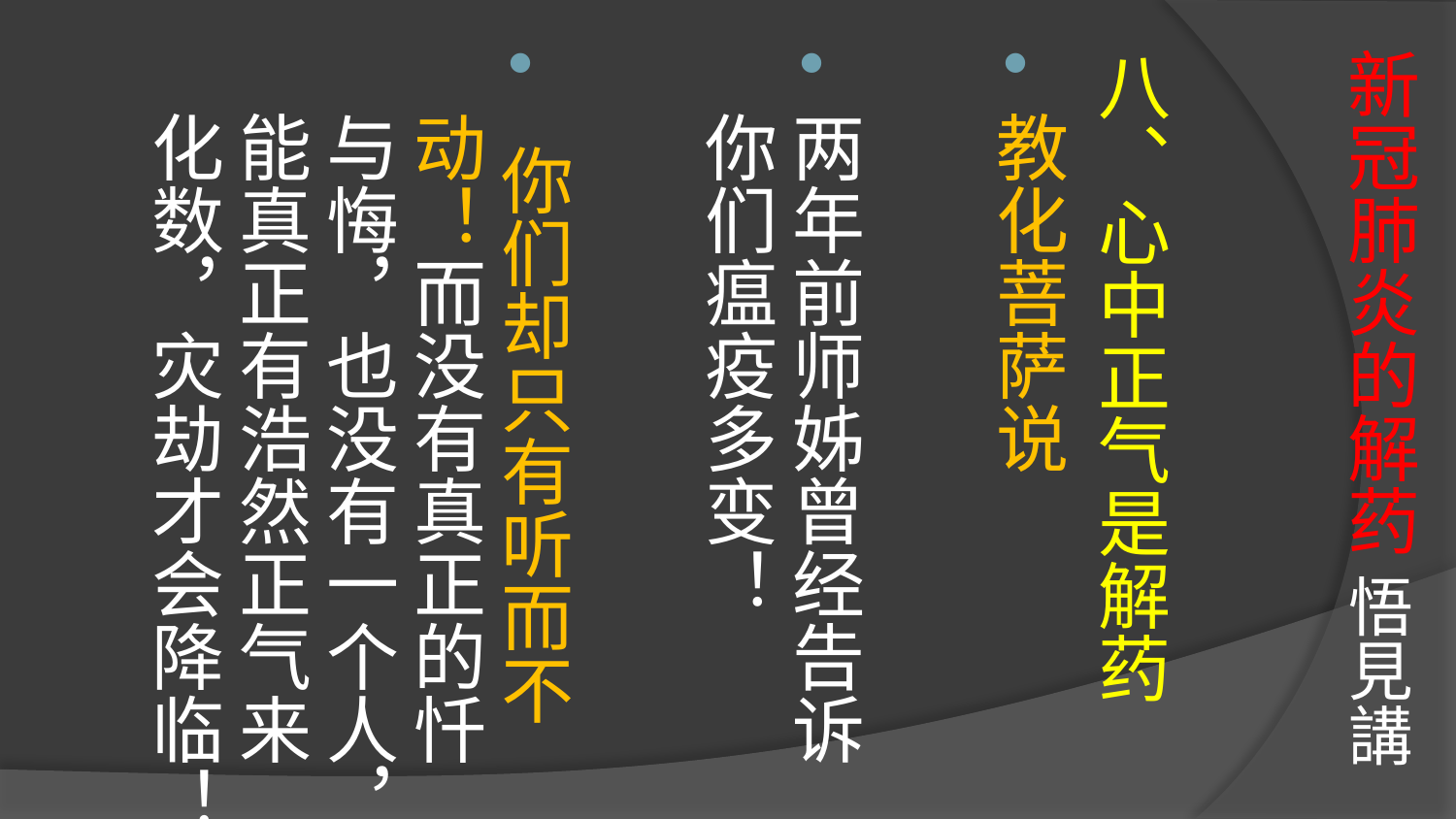

# 新冠肺炎的解药 悟見講
八、心中正气是解药
教化菩萨说

两年前师姊曾经告诉你们瘟疫多变！

 你们却只有听而不动！而没有真正的忏与悔，也没有一个人，能真正有浩然正气来化数，灾劫才会降临！